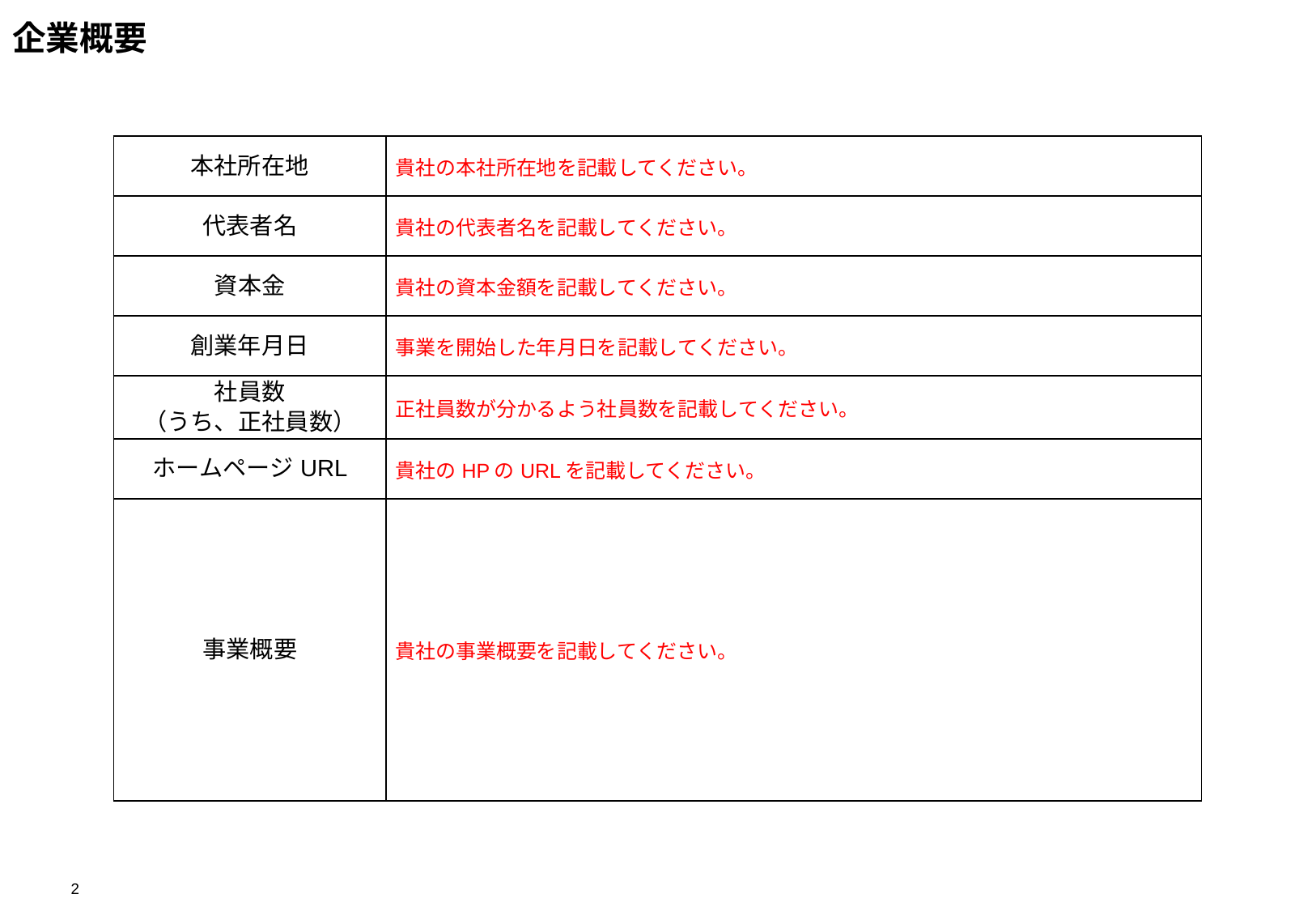

# 企業概要
| 本社所在地 | 貴社の本社所在地を記載してください。 |
| --- | --- |
| 代表者名 | 貴社の代表者名を記載してください。 |
| 資本金 | 貴社の資本金額を記載してください。 |
| 創業年月日 | 事業を開始した年月日を記載してください。 |
| 社員数 （うち、正社員数） | 正社員数が分かるよう社員数を記載してください。 |
| ホームページURL | 貴社のHPのURLを記載してください。 |
| 事業概要 | 貴社の事業概要を記載してください。 |

2